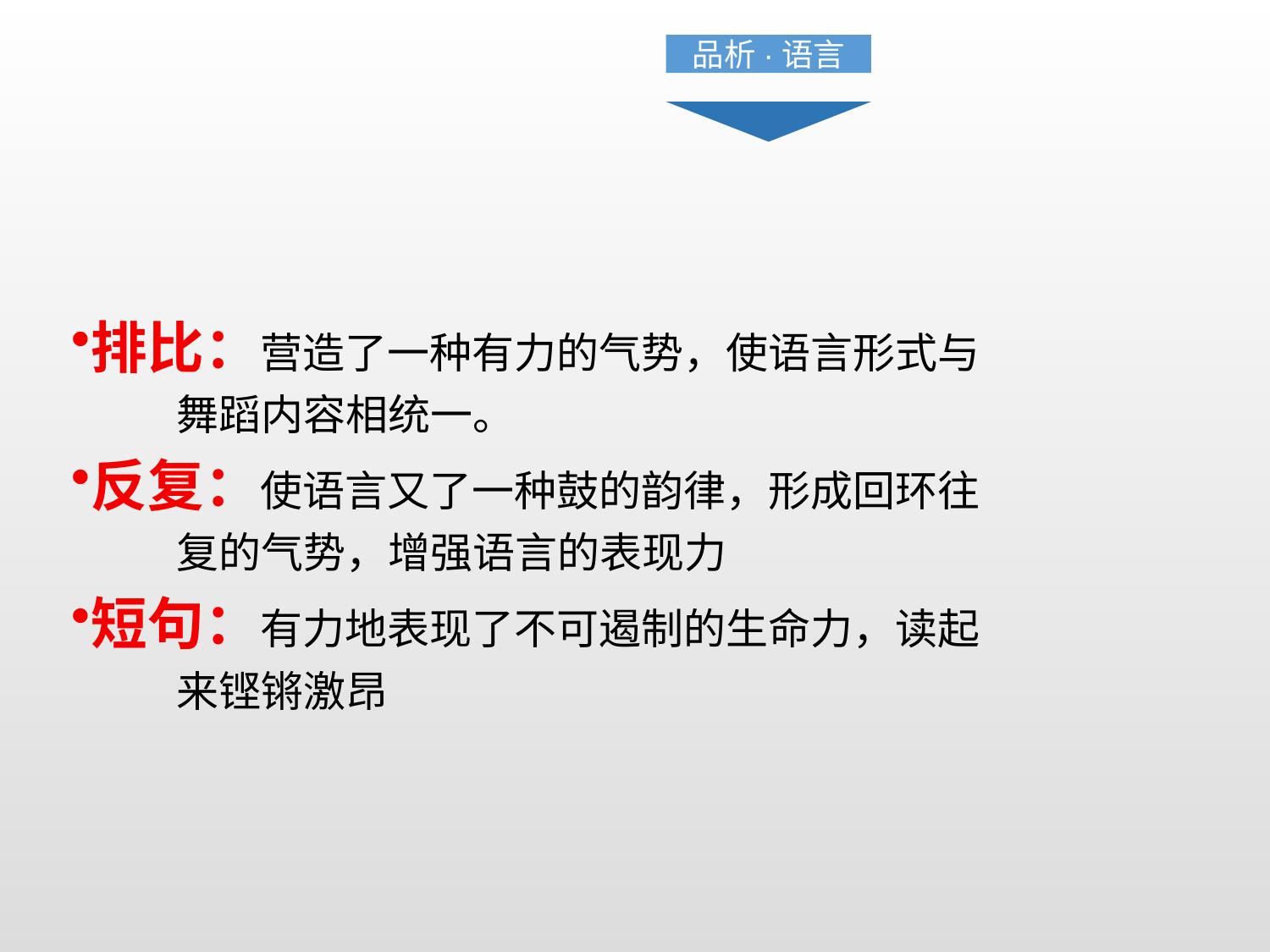

品析·语言

排比：营造了一种有力的气势，使语言形式与
          舞蹈内容相统一。
反复：使语言又了一种鼓的韵律，形成回环往
          复的气势，增强语言的表现力
短句：有力地表现了不可遏制的生命力，读起
          来铿锵激昂